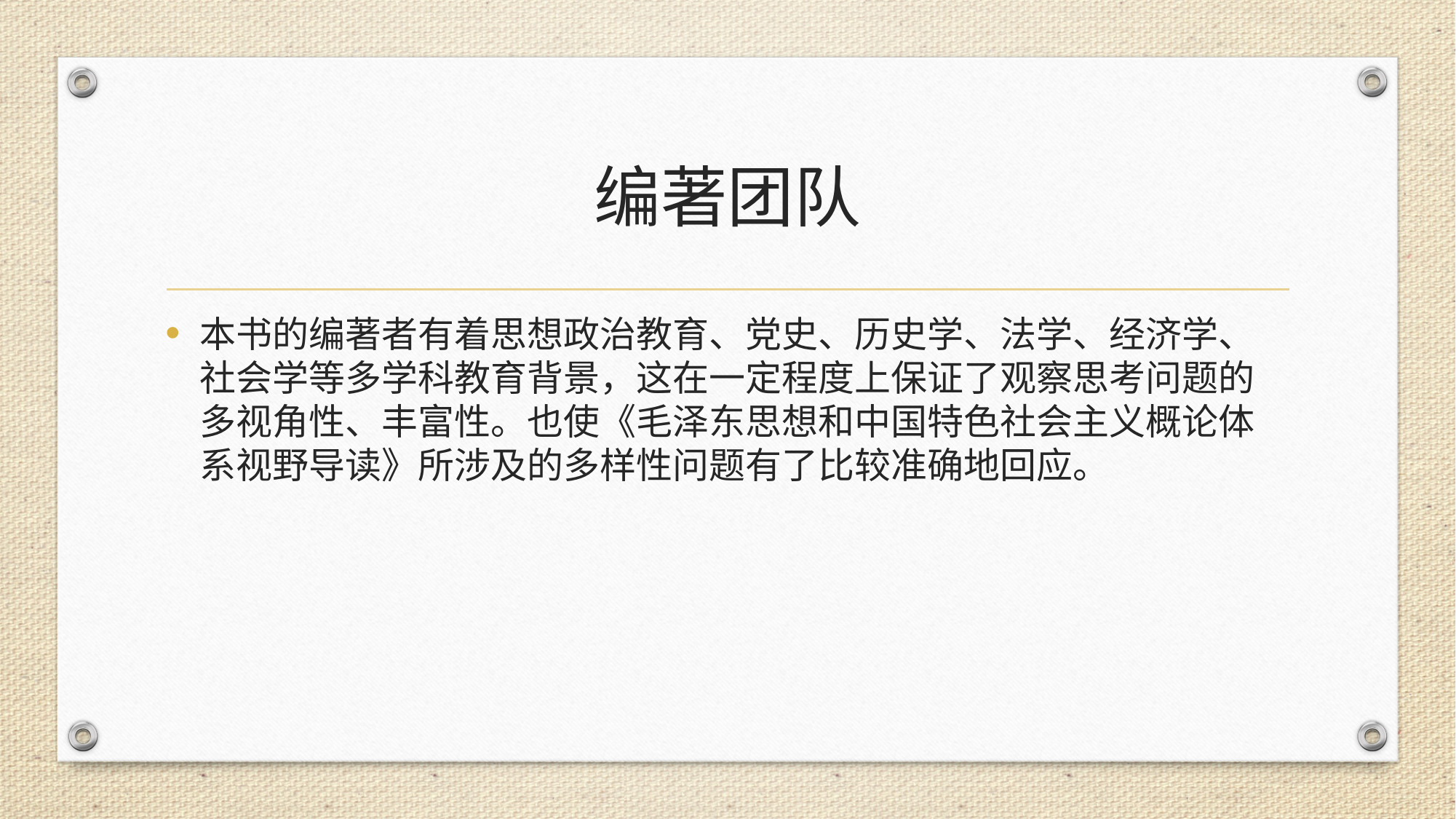

# 编著团队
本书的编著者有着思想政治教育、党史、历史学、法学、经济学、社会学等多学科教育背景，这在一定程度上保证了观察思考问题的多视角性、丰富性。也使《毛泽东思想和中国特色社会主义概论体系视野导读》所涉及的多样性问题有了比较准确地回应。